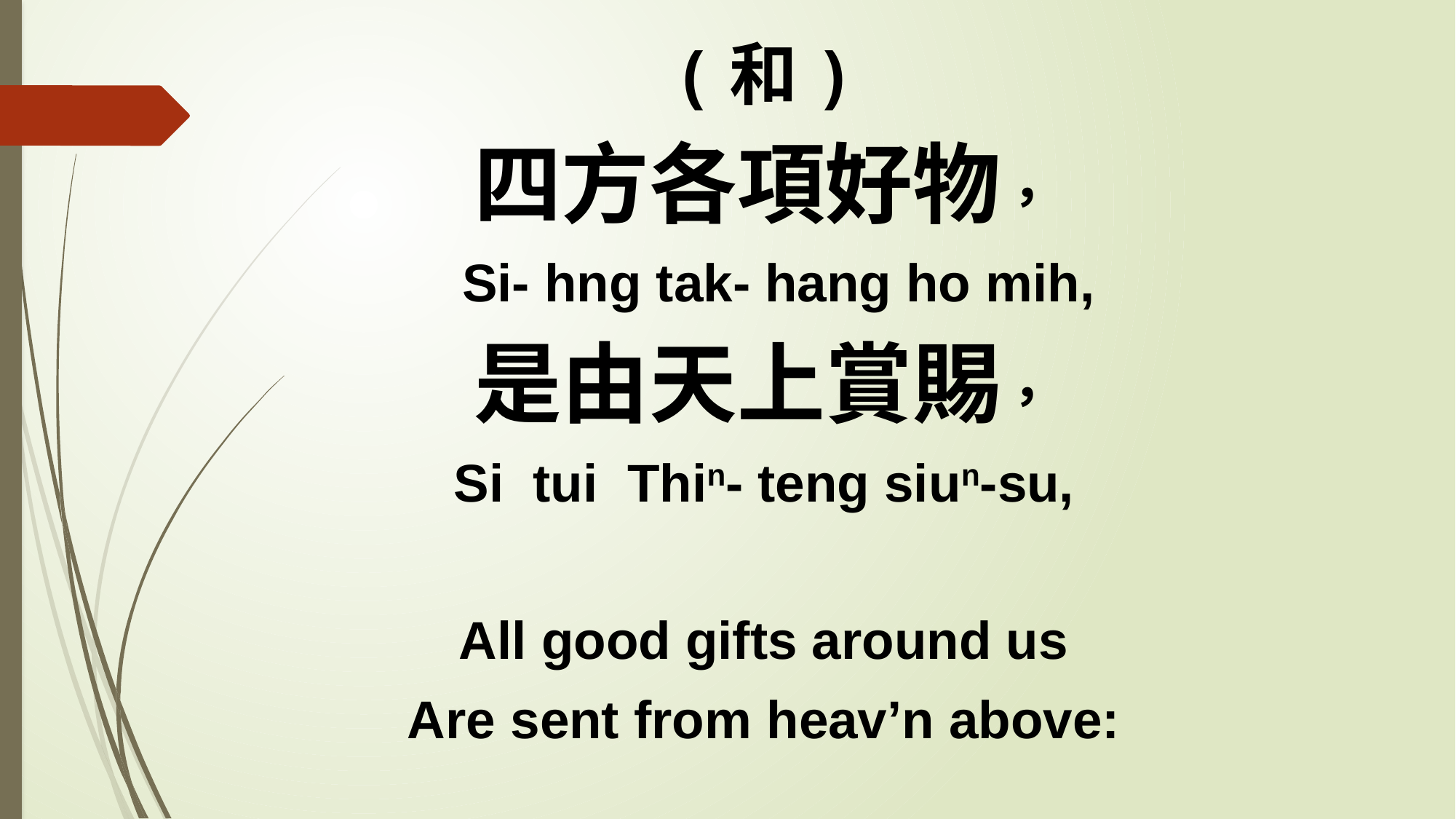

(和)
四方各項好物，
  Si- hng tak- hang ho mih,
是由天上賞賜，
Si  tui  Thin- teng siun-su,

All good gifts around us
Are sent from heav’n above: